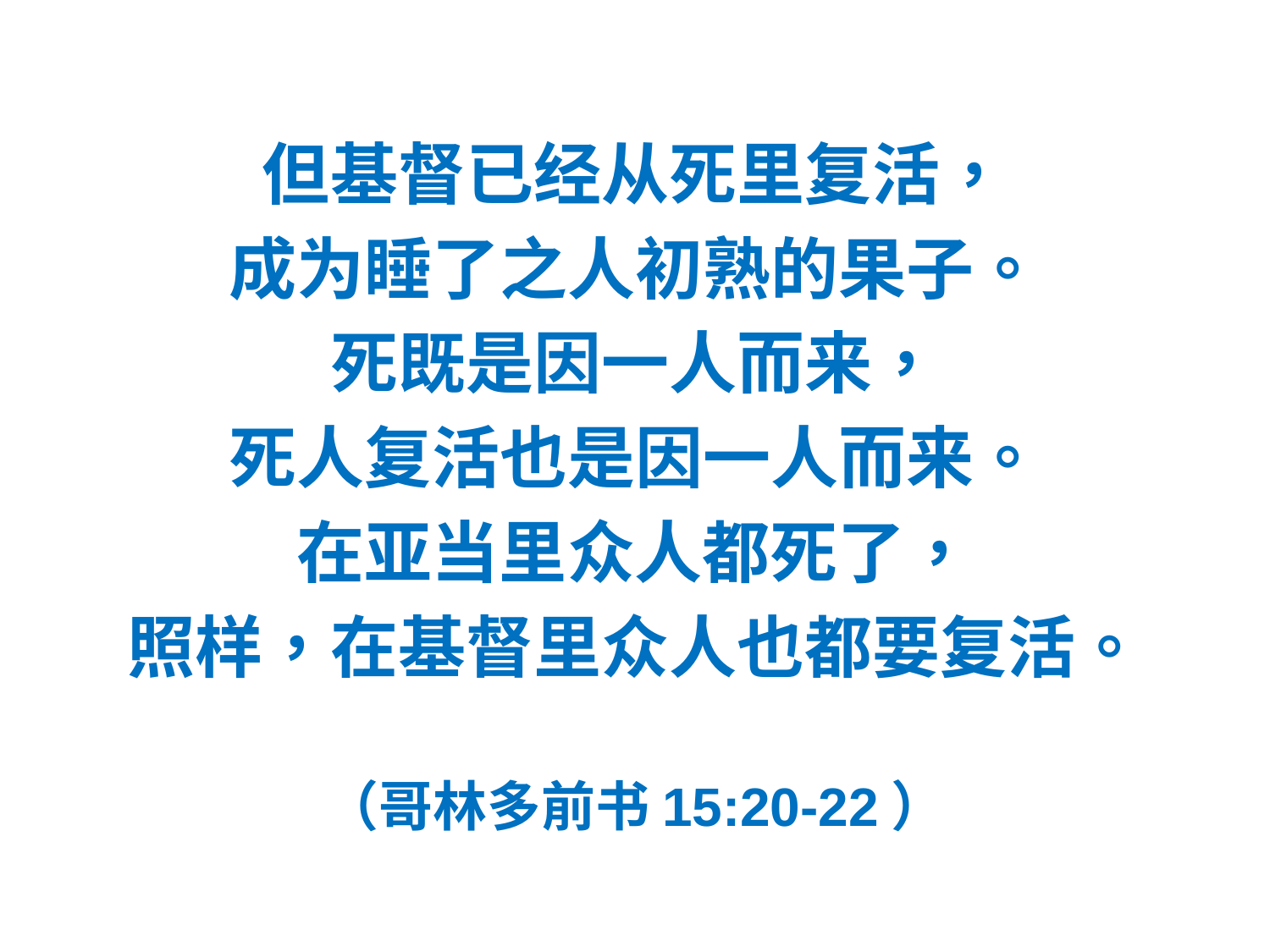

#
但基督已经从死里复活，
成为睡了之人初熟的果子。
死既是因一人而来，
死人复活也是因一人而来。
在亚当里众人都死了，
照样，在基督里众人也都要复活。

（哥林多前书15:20-22）